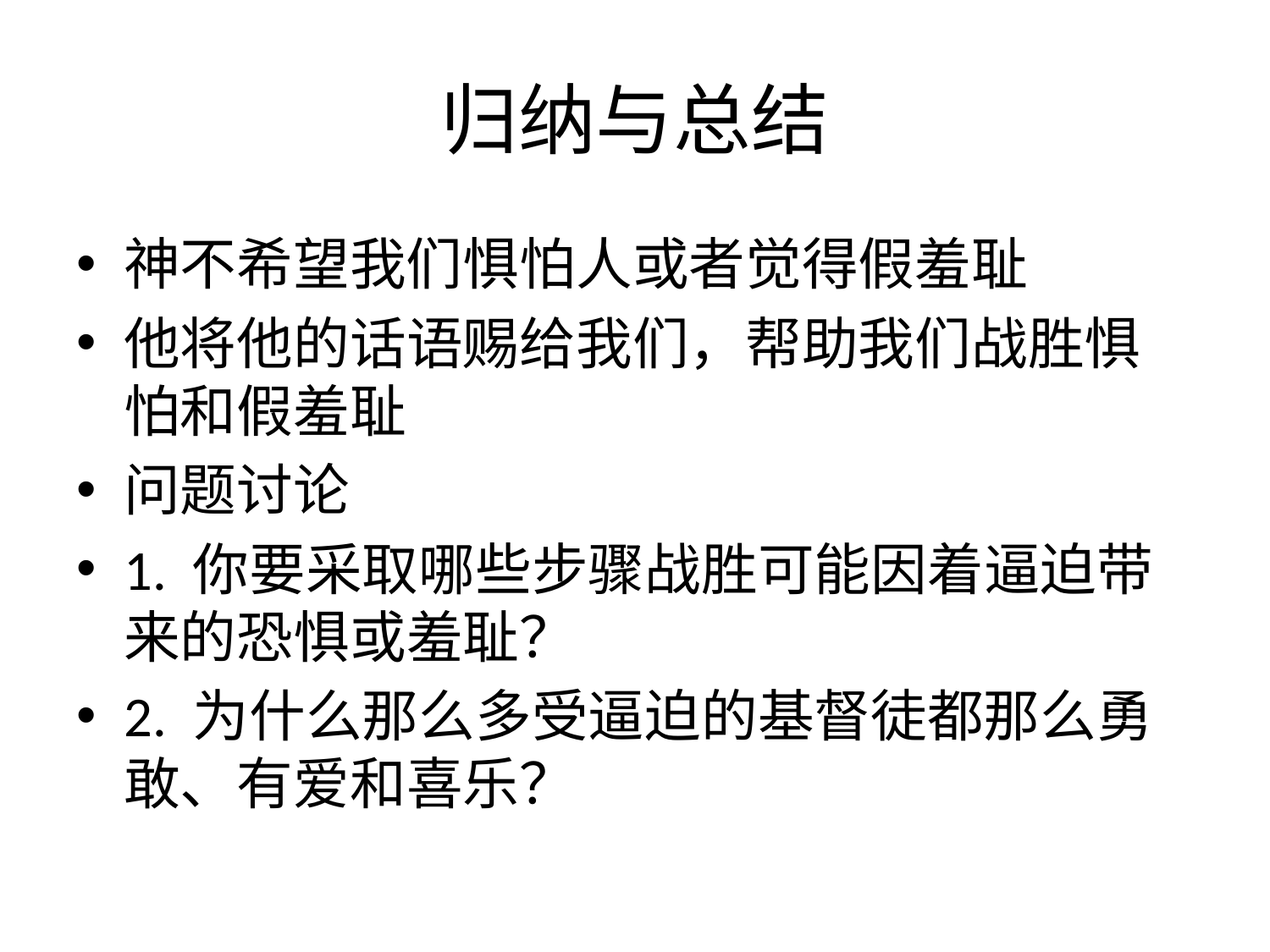

# 归纳与总结
神不希望我们惧怕人或者觉得假羞耻
他将他的话语赐给我们，帮助我们战胜惧怕和假羞耻
问题讨论
1. 你要采取哪些步骤战胜可能因着逼迫带来的恐惧或羞耻？
2. 为什么那么多受逼迫的基督徒都那么勇敢、有爱和喜乐？